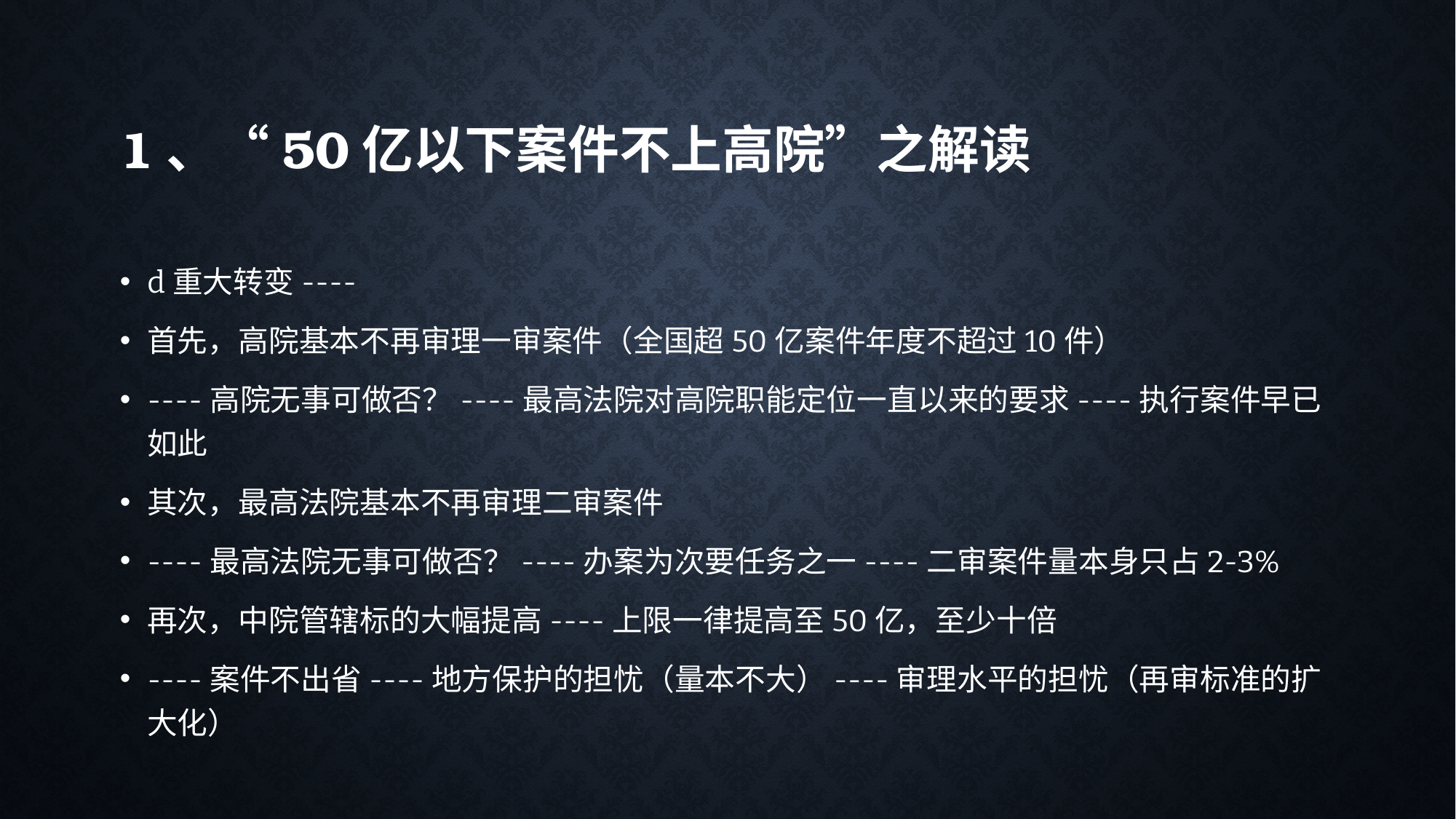

# 1、“50亿以下案件不上高院”之解读
d重大转变----
首先，高院基本不再审理一审案件（全国超50亿案件年度不超过10件）
----高院无事可做否？----最高法院对高院职能定位一直以来的要求----执行案件早已如此
其次，最高法院基本不再审理二审案件
----最高法院无事可做否？----办案为次要任务之一----二审案件量本身只占2-3%
再次，中院管辖标的大幅提高----上限一律提高至50亿，至少十倍
----案件不出省----地方保护的担忧（量本不大）----审理水平的担忧（再审标准的扩大化）